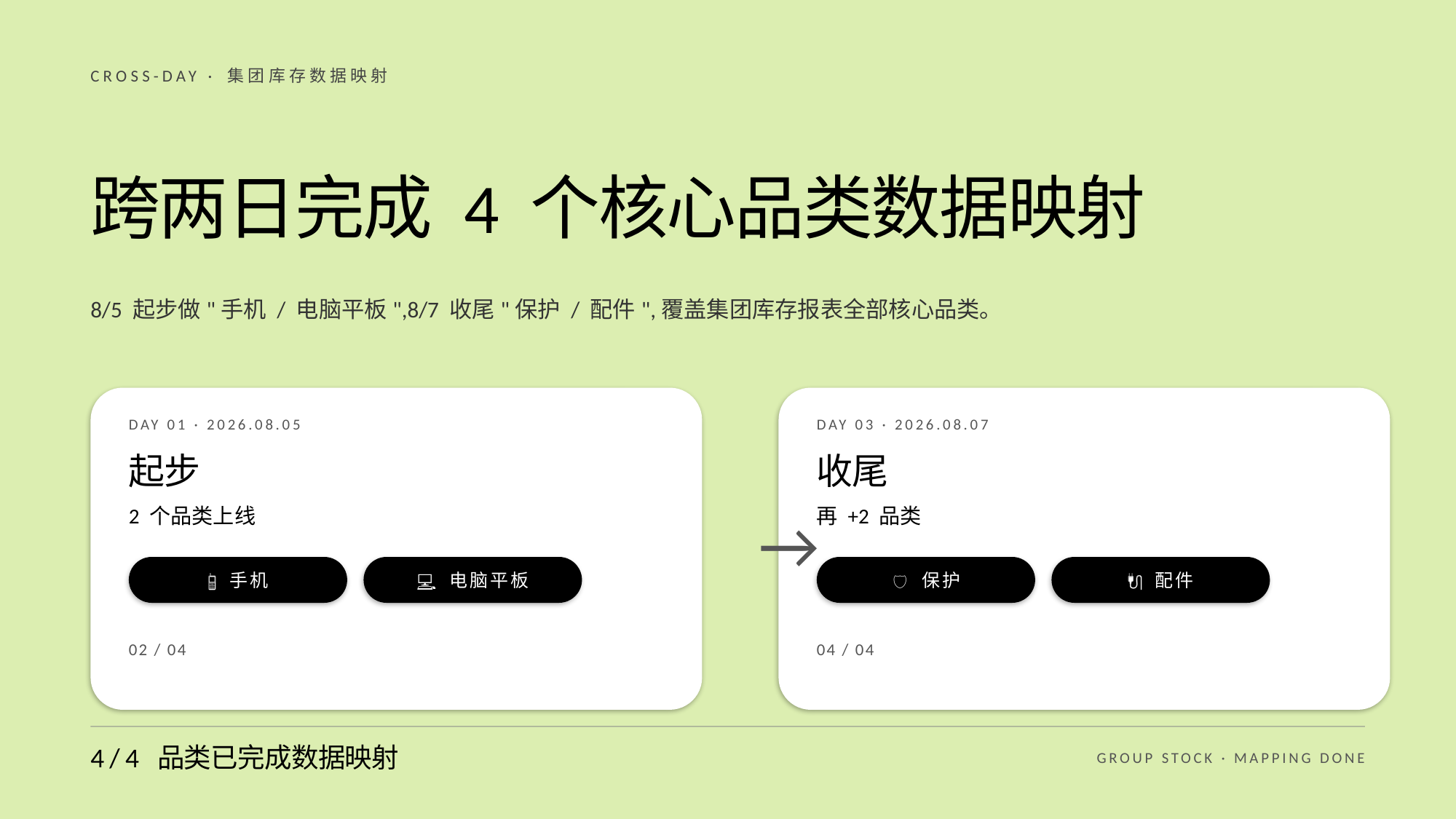

CROSS-DAY · 集团库存数据映射
跨两日完成 4 个核心品类数据映射
8/5 起步做"手机 / 电脑平板",8/7 收尾"保护 / 配件",覆盖集团库存报表全部核心品类。

DAY 01 · 2026.08.05
DAY 03 · 2026.08.07
起步
收尾
2 个品类上线
→
再 +2 品类
📱 手机
💻 电脑平板
🛡️ 保护
🔌 配件
02 / 04
04 / 04

4 / 4  品类已完成数据映射
GROUP STOCK · MAPPING DONE